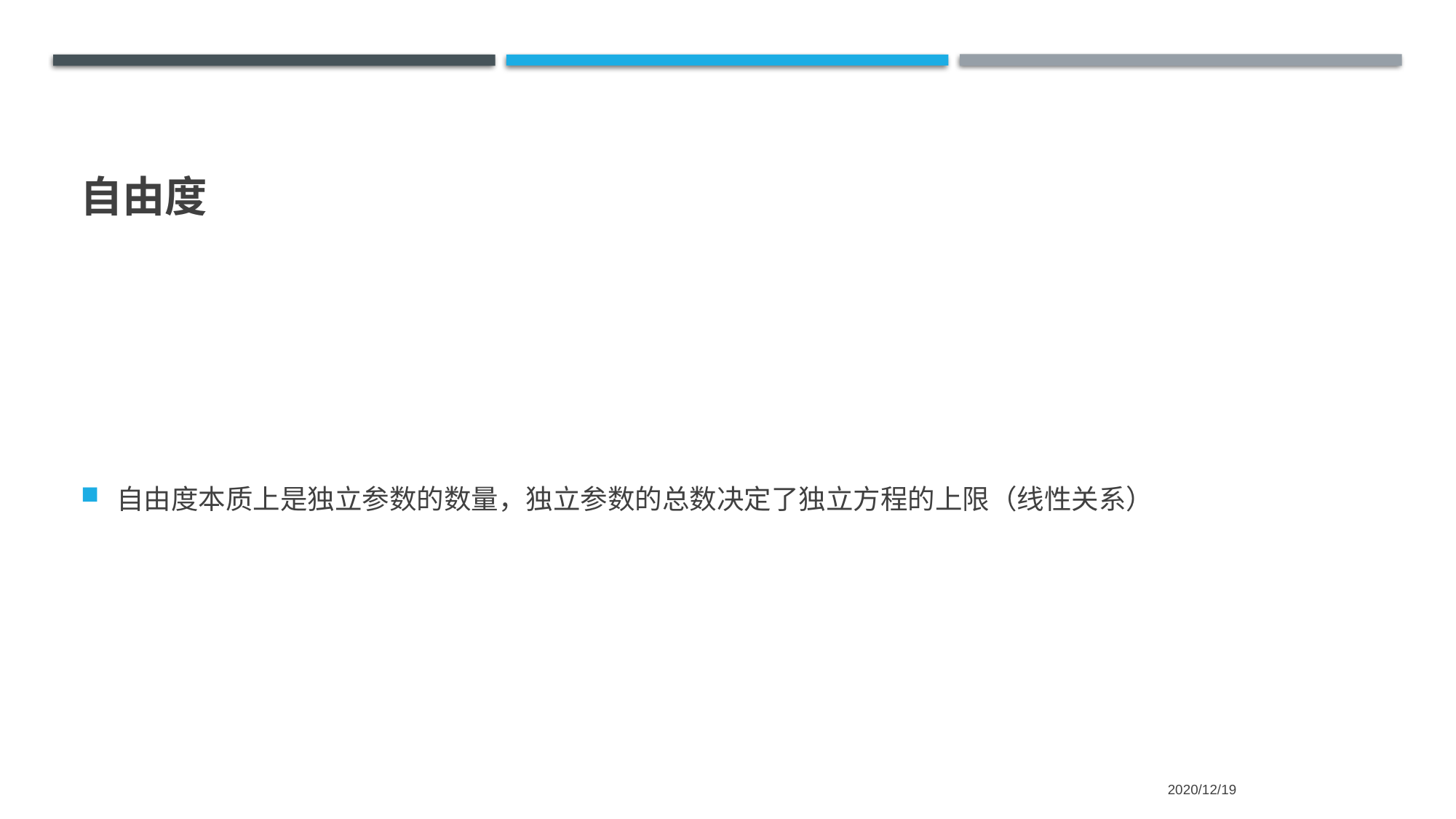

# 自由度
自由度本质上是独立参数的数量，独立参数的总数决定了独立方程的上限（线性关系）
2020/12/19